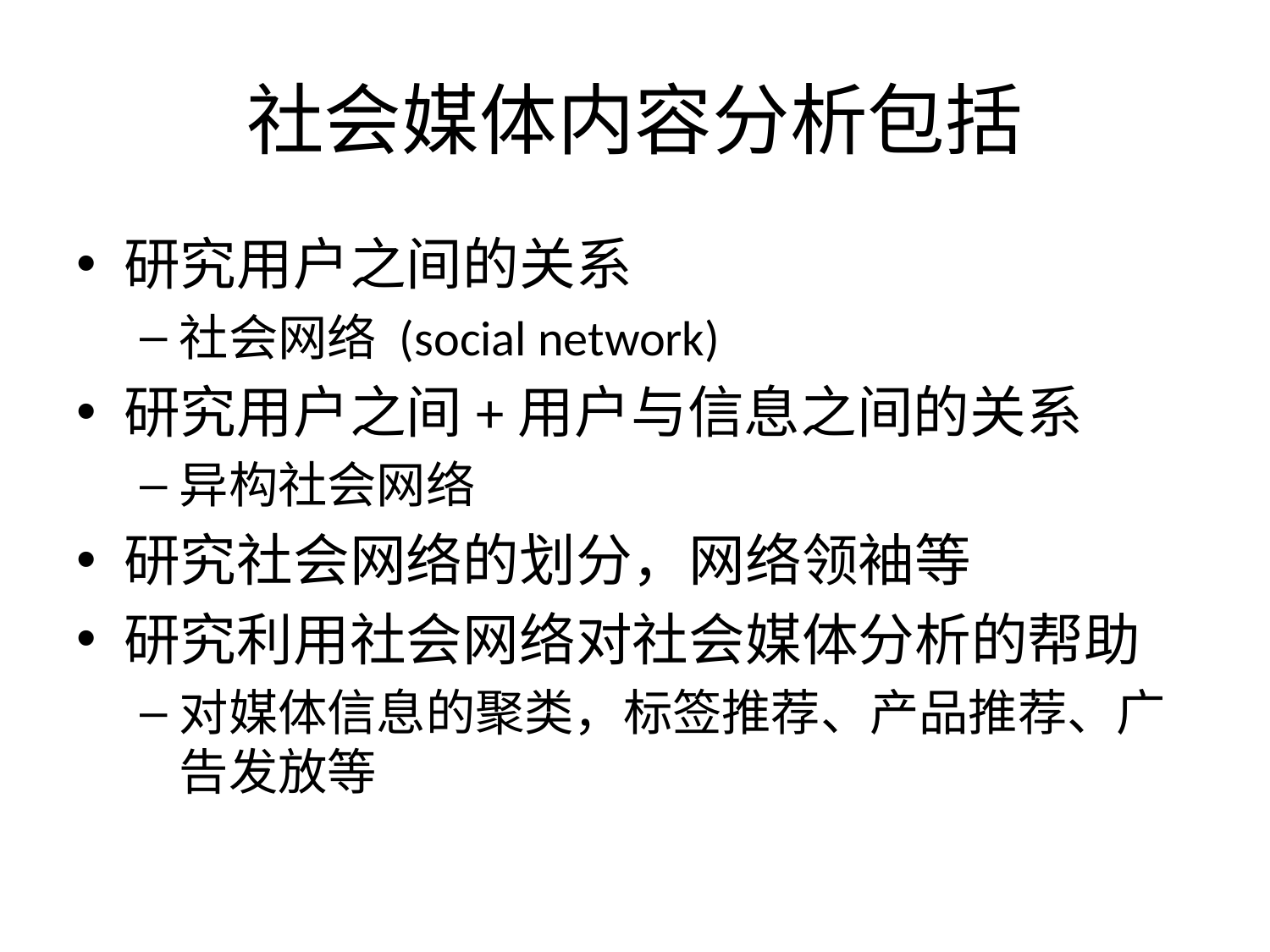

# 社会媒体内容分析包括
研究用户之间的关系
社会网络 (social network)
研究用户之间+用户与信息之间的关系
异构社会网络
研究社会网络的划分，网络领袖等
研究利用社会网络对社会媒体分析的帮助
对媒体信息的聚类，标签推荐、产品推荐、广告发放等